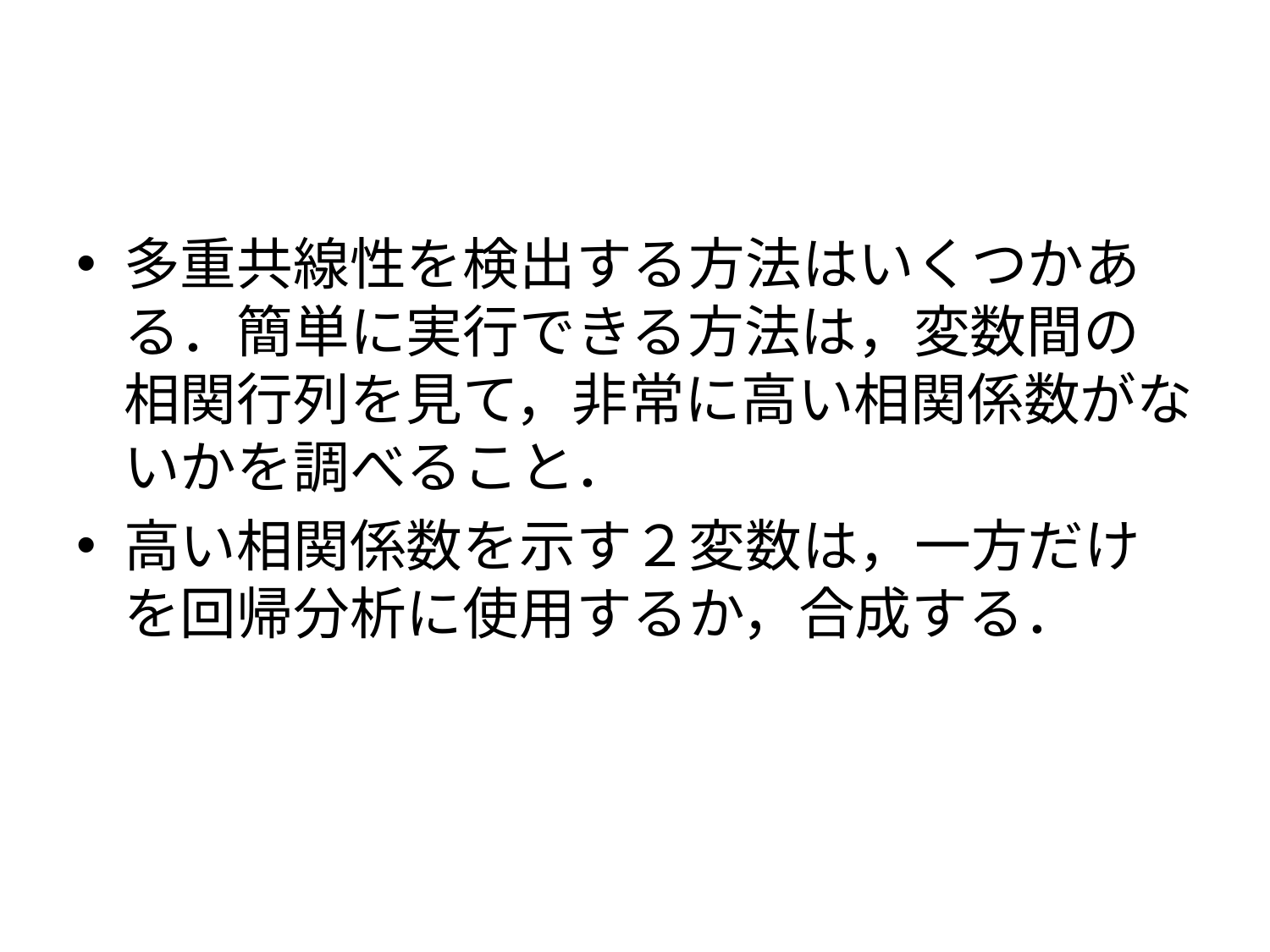

#
多重共線性を検出する方法はいくつかある．簡単に実行できる方法は，変数間の相関行列を見て，非常に高い相関係数がないかを調べること．
高い相関係数を示す２変数は，一方だけを回帰分析に使用するか，合成する．